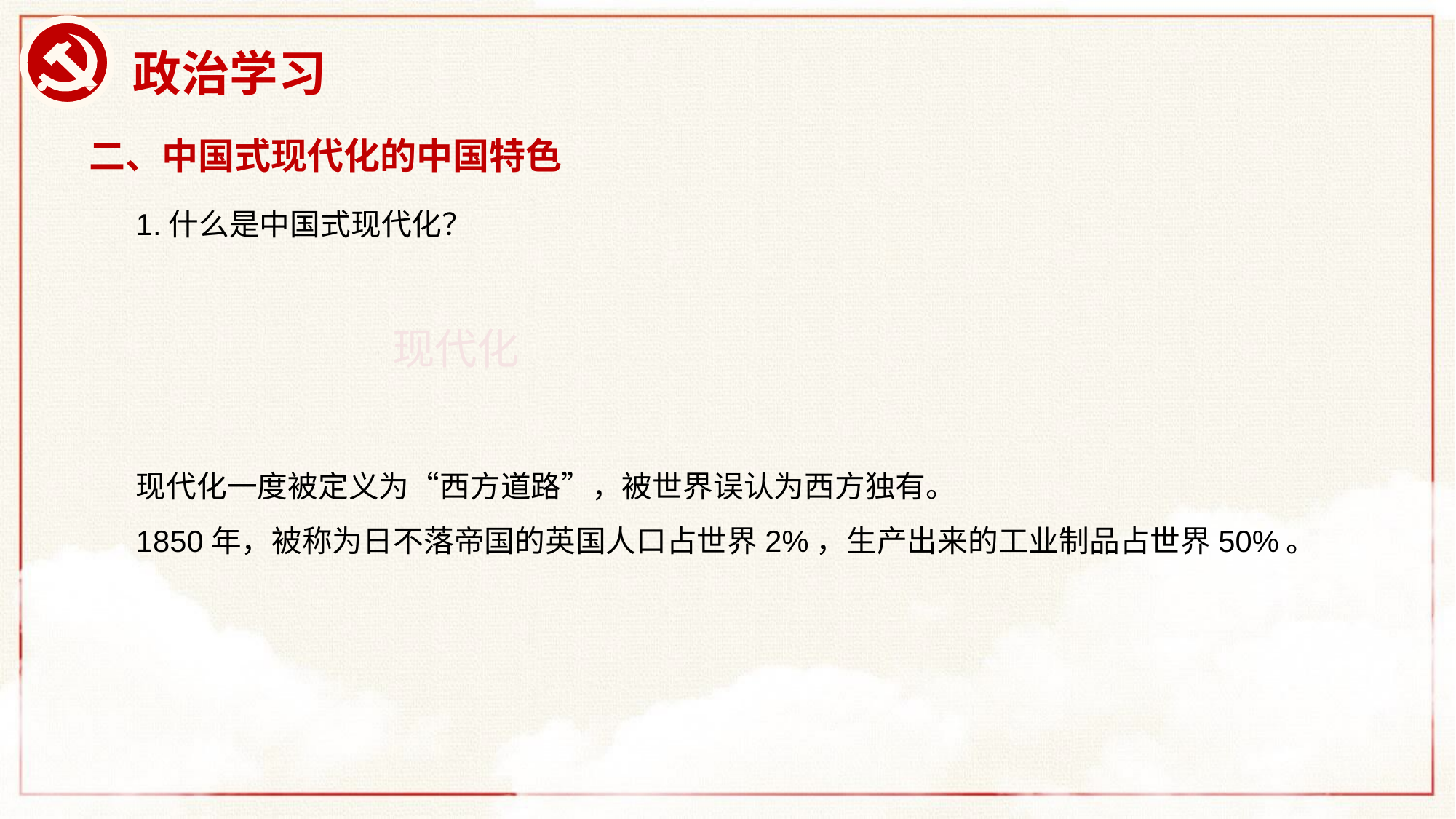

# 政治学习
二、中国式现代化的中国特色

1.什么是中国式现代化？

                                     现代化

现代化一度被定义为“西方道路”，被世界误认为西方独有。
1850年，被称为日不落帝国的英国人口占世界2%，生产出来的工业制品占世界50%。